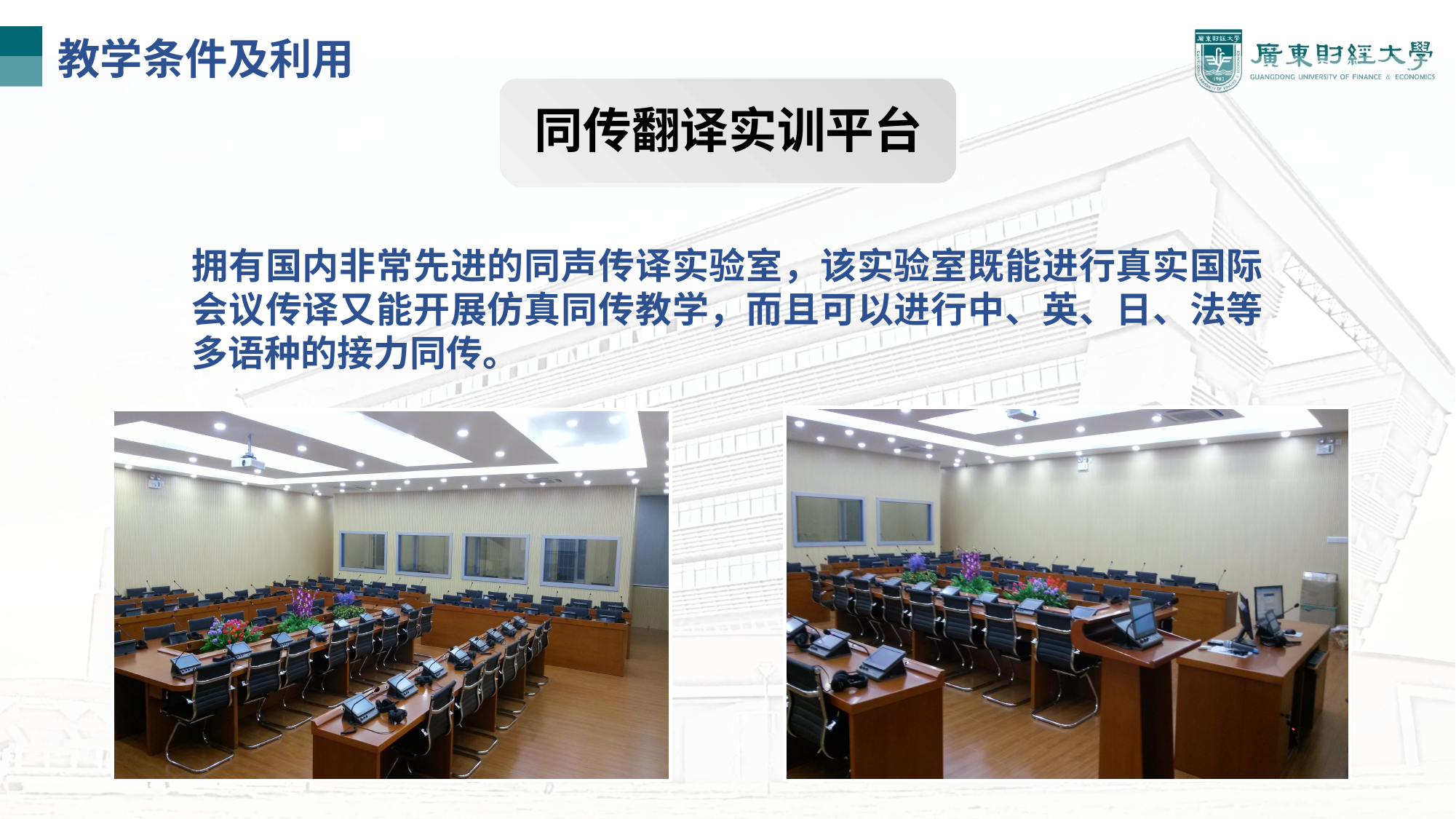

教学条件及利用

同传翻译实训平台
拥有国内非常先进的同声传译实验室，该实验室既能进行真实国际会议传译又能开展仿真同传教学，而且可以进行中、英、日、法等多语种的接力同传。